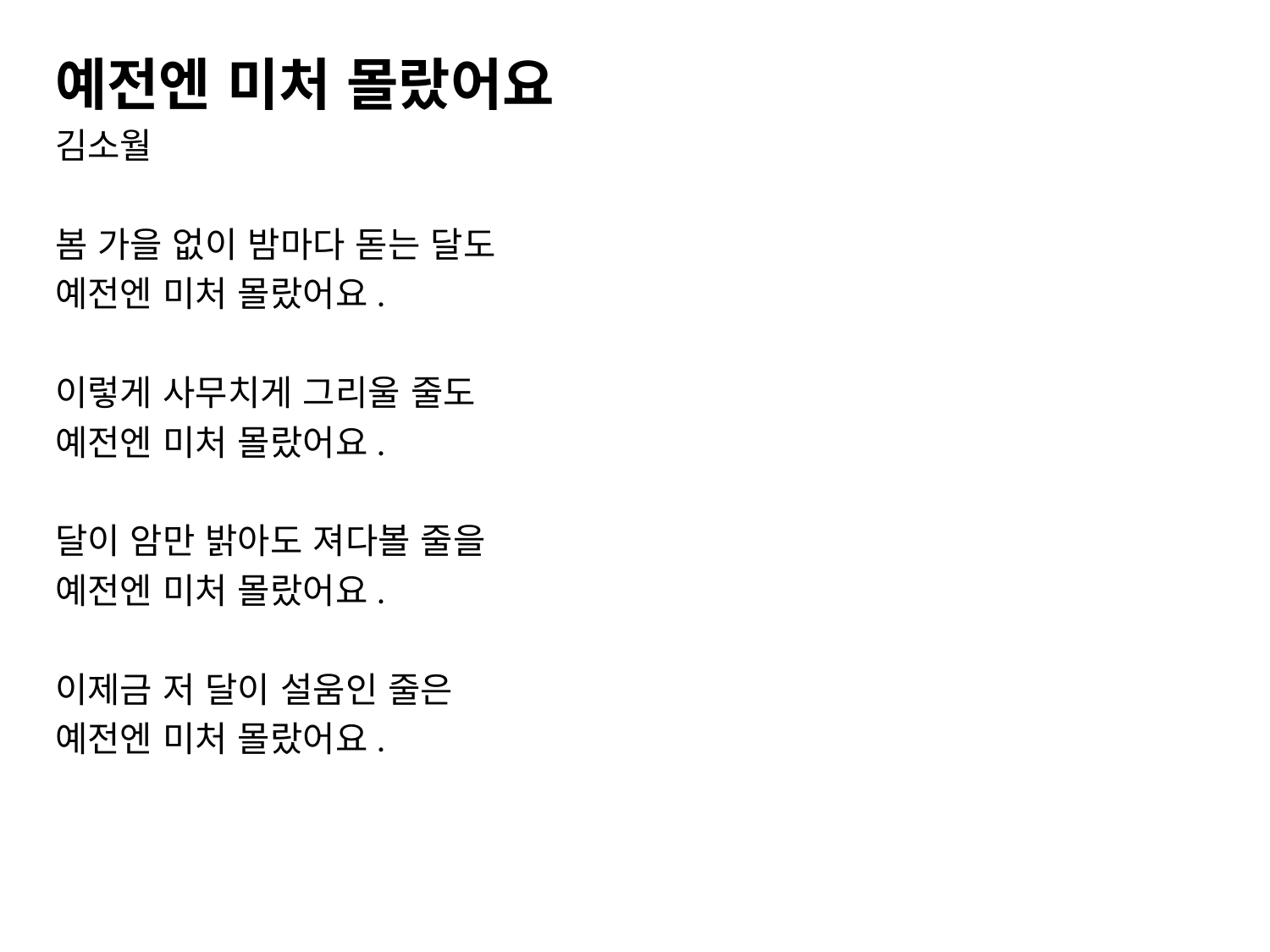

예전엔 미처 몰랐어요
김소월

봄 가을 없이 밤마다 돋는 달도
예전엔 미처 몰랐어요.

이렇게 사무치게 그리울 줄도
예전엔 미처 몰랐어요.

달이 암만 밝아도 져다볼 줄을
예전엔 미처 몰랐어요.

이제금 저 달이 설움인 줄은
예전엔 미처 몰랐어요.